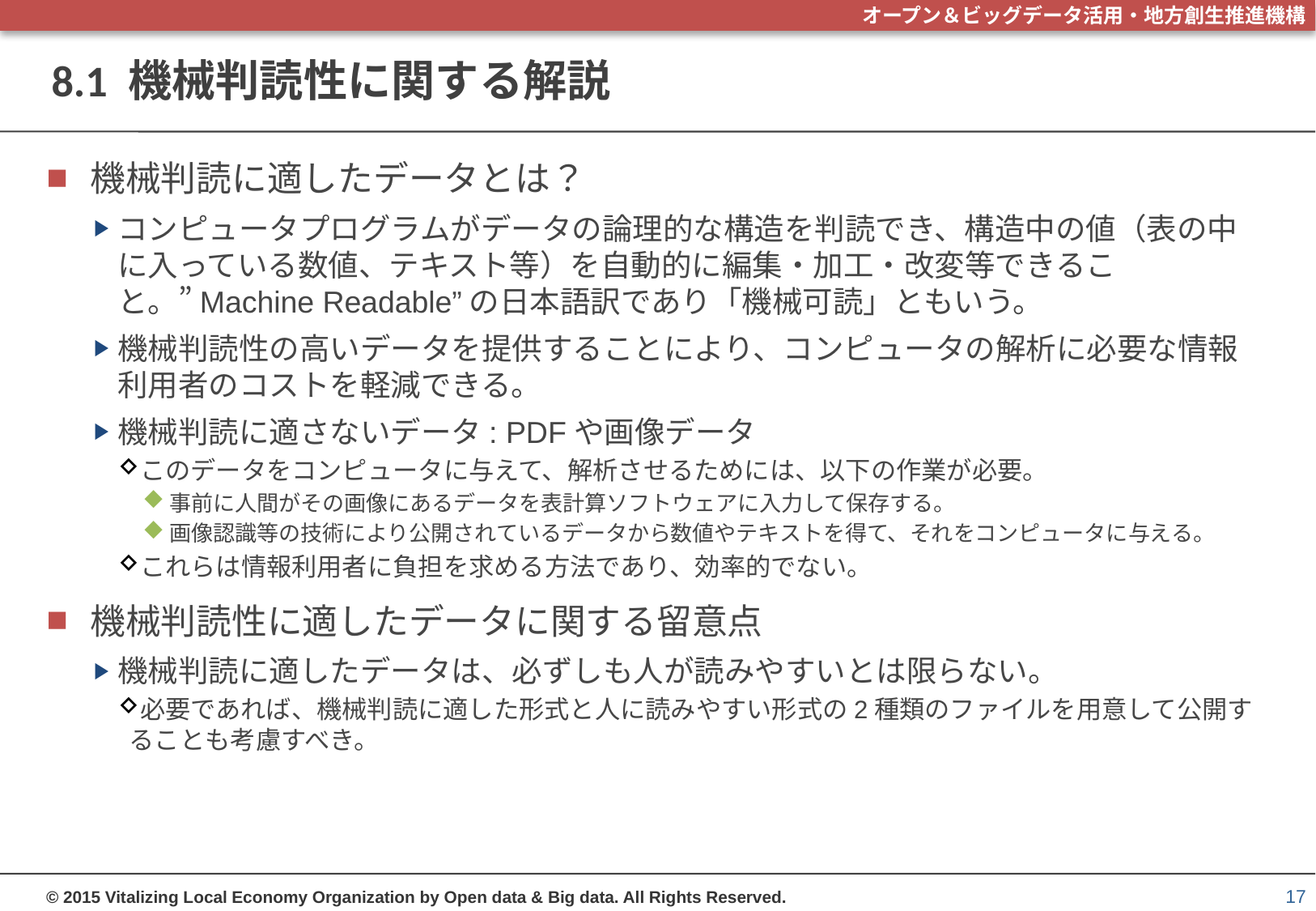

# 8.1 機械判読性に関する解説
機械判読に適したデータとは？
コンピュータプログラムがデータの論理的な構造を判読でき、構造中の値（表の中に入っている数値、テキスト等）を自動的に編集・加工・改変等できること。”Machine Readable”の日本語訳であり「機械可読」ともいう。
機械判読性の高いデータを提供することにより、コンピュータの解析に必要な情報利用者のコストを軽減できる。
機械判読に適さないデータ: PDFや画像データ
このデータをコンピュータに与えて、解析させるためには、以下の作業が必要。
事前に人間がその画像にあるデータを表計算ソフトウェアに入力して保存する。
画像認識等の技術により公開されているデータから数値やテキストを得て、それをコンピュータに与える。
これらは情報利用者に負担を求める方法であり、効率的でない。
機械判読性に適したデータに関する留意点
機械判読に適したデータは、必ずしも人が読みやすいとは限らない。
必要であれば、機械判読に適した形式と人に読みやすい形式の2種類のファイルを用意して公開することも考慮すべき。

17